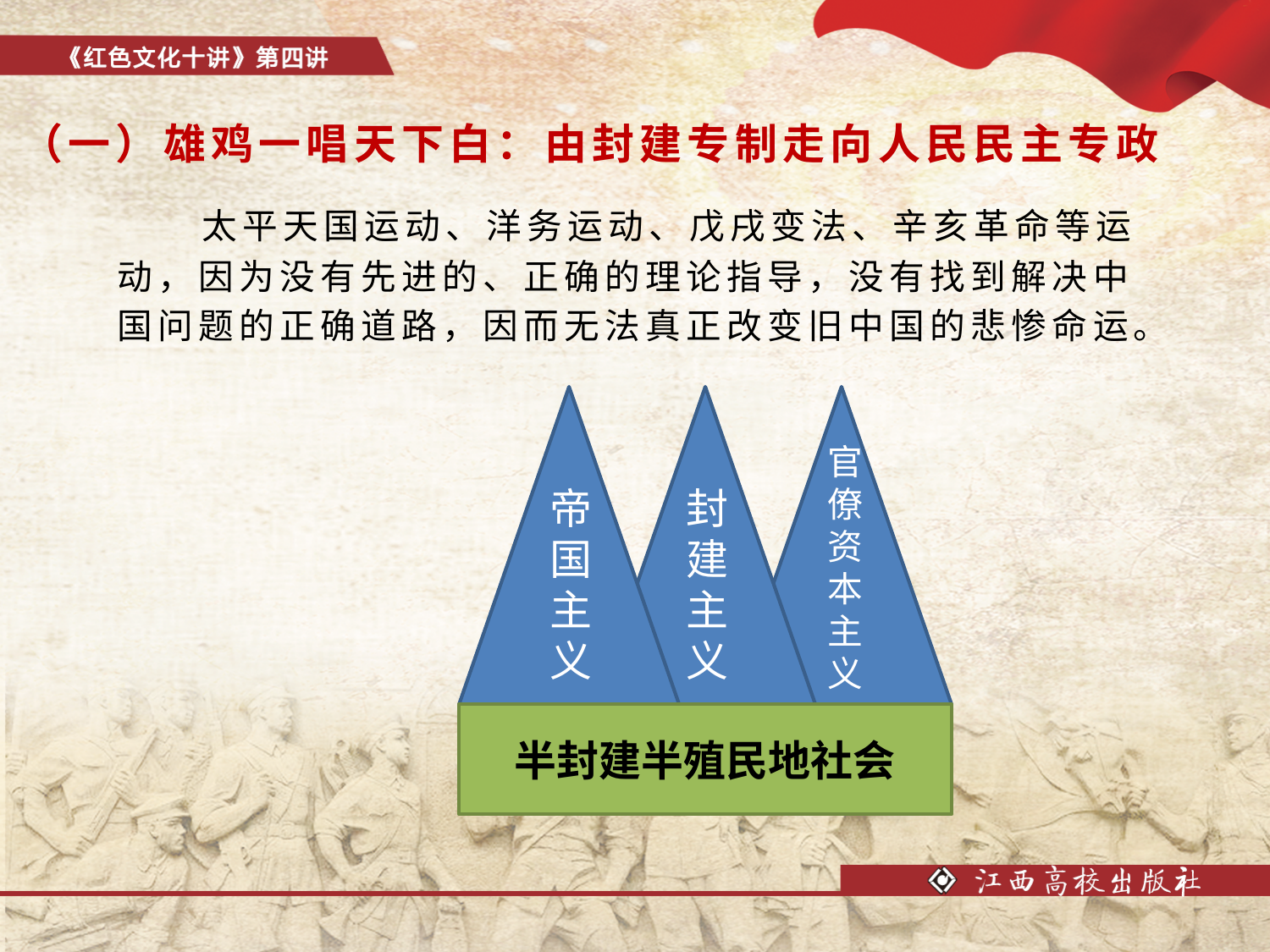

（一）雄鸡一唱天下白：由封建专制走向人民民主专政
     太平天国运动、洋务运动、戊戌变法、辛亥革命等运动，因为没有先进的、正确的理论指导，没有找到解决中国问题的正确道路，因而无法真正改变旧中国的悲惨命运。

官僚资本主义
帝国主义
封建主义
半封建半殖民地社会